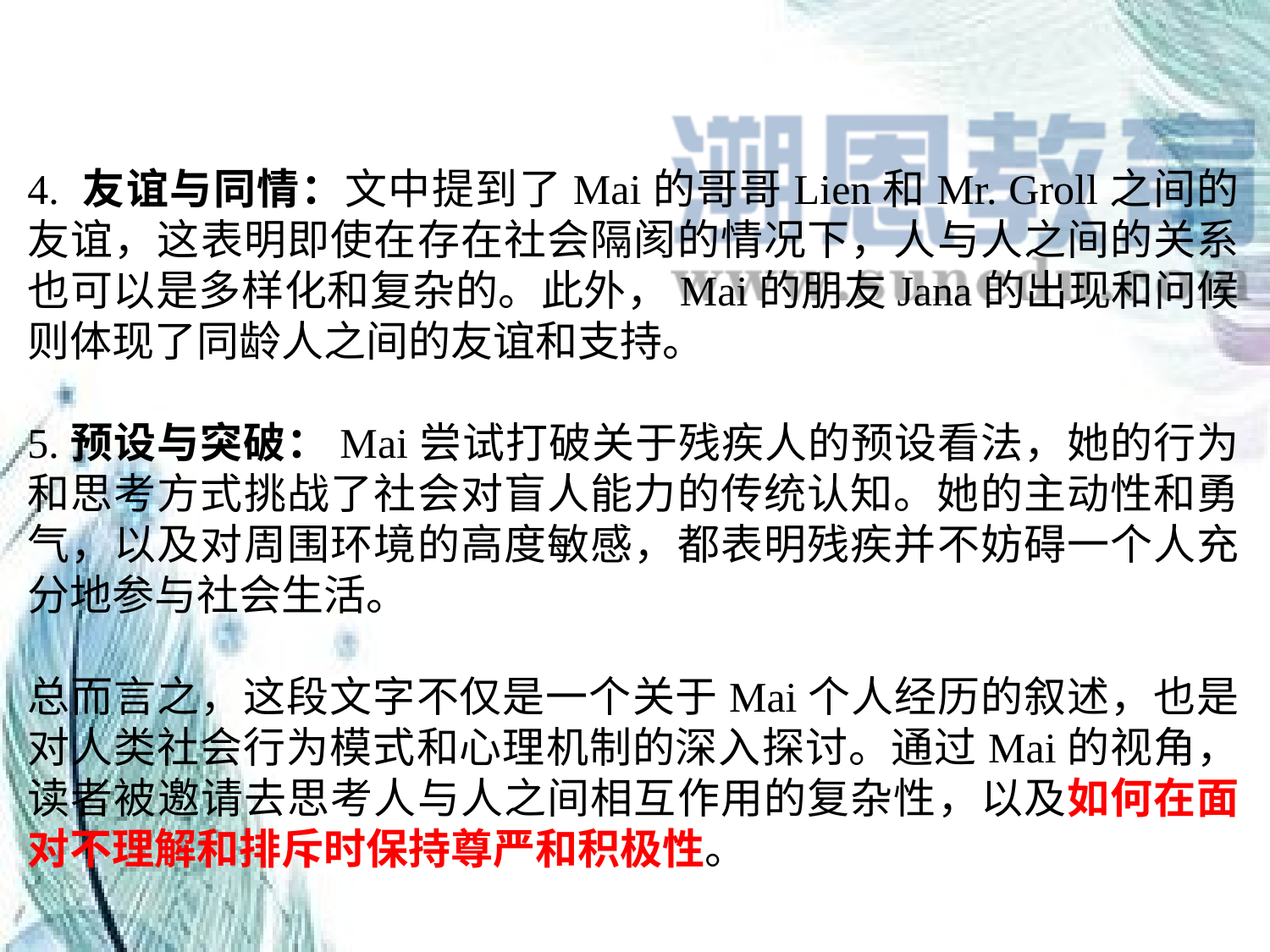

4. 友谊与同情：文中提到了Mai的哥哥Lien和Mr. Groll之间的友谊，这表明即使在存在社会隔阂的情况下，人与人之间的关系也可以是多样化和复杂的。此外，Mai的朋友Jana的出现和问候则体现了同龄人之间的友谊和支持。

5.预设与突破：Mai尝试打破关于残疾人的预设看法，她的行为和思考方式挑战了社会对盲人能力的传统认知。她的主动性和勇气，以及对周围环境的高度敏感，都表明残疾并不妨碍一个人充分地参与社会生活。

总而言之，这段文字不仅是一个关于Mai个人经历的叙述，也是对人类社会行为模式和心理机制的深入探讨。通过Mai的视角，读者被邀请去思考人与人之间相互作用的复杂性，以及如何在面对不理解和排斥时保持尊严和积极性。